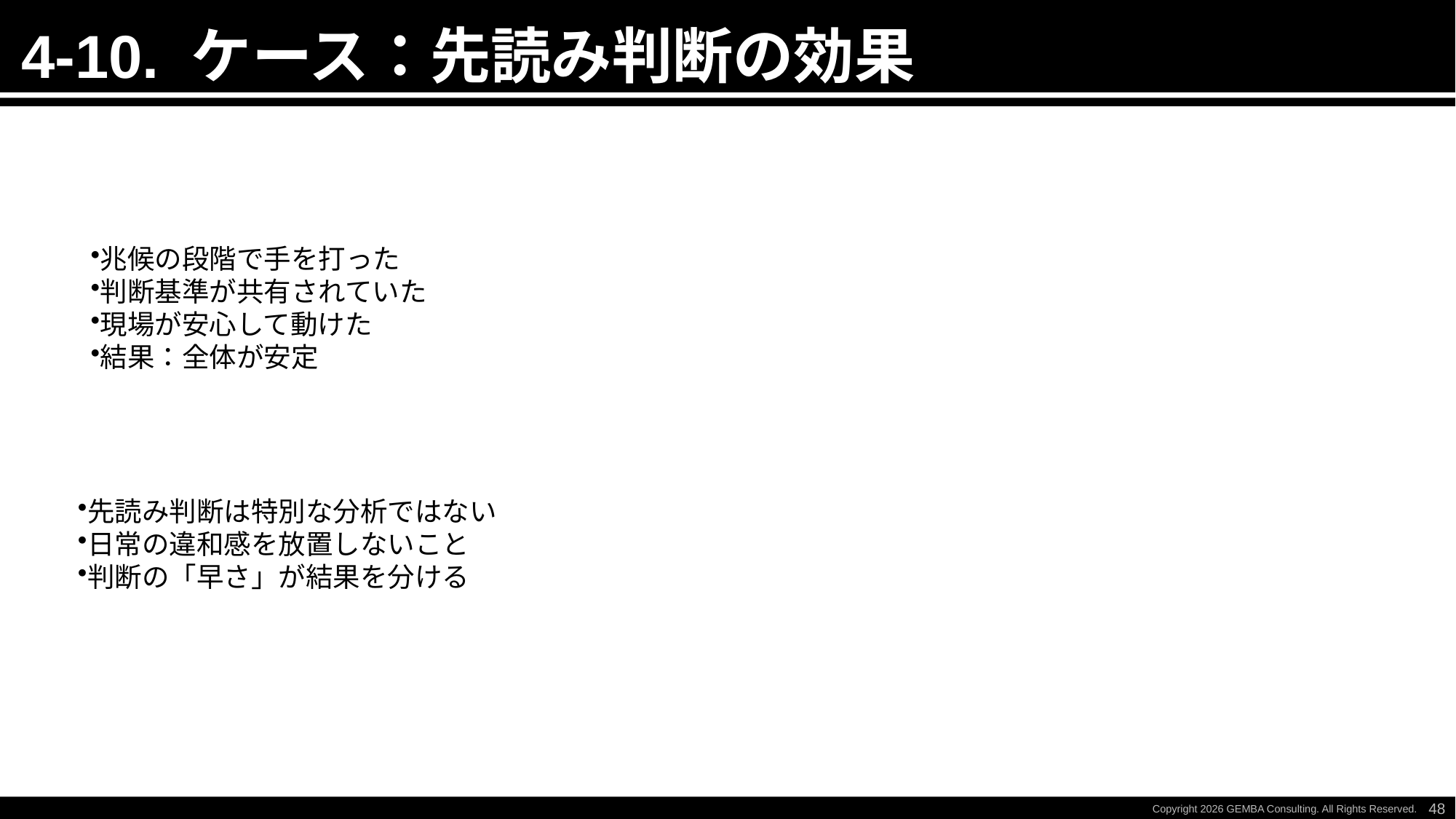

4-10. ケース：先読み判断の効果
兆候の段階で手を打った
判断基準が共有されていた
現場が安心して動けた
結果：全体が安定
先読み判断は特別な分析ではない
日常の違和感を放置しないこと
判断の「早さ」が結果を分ける
48